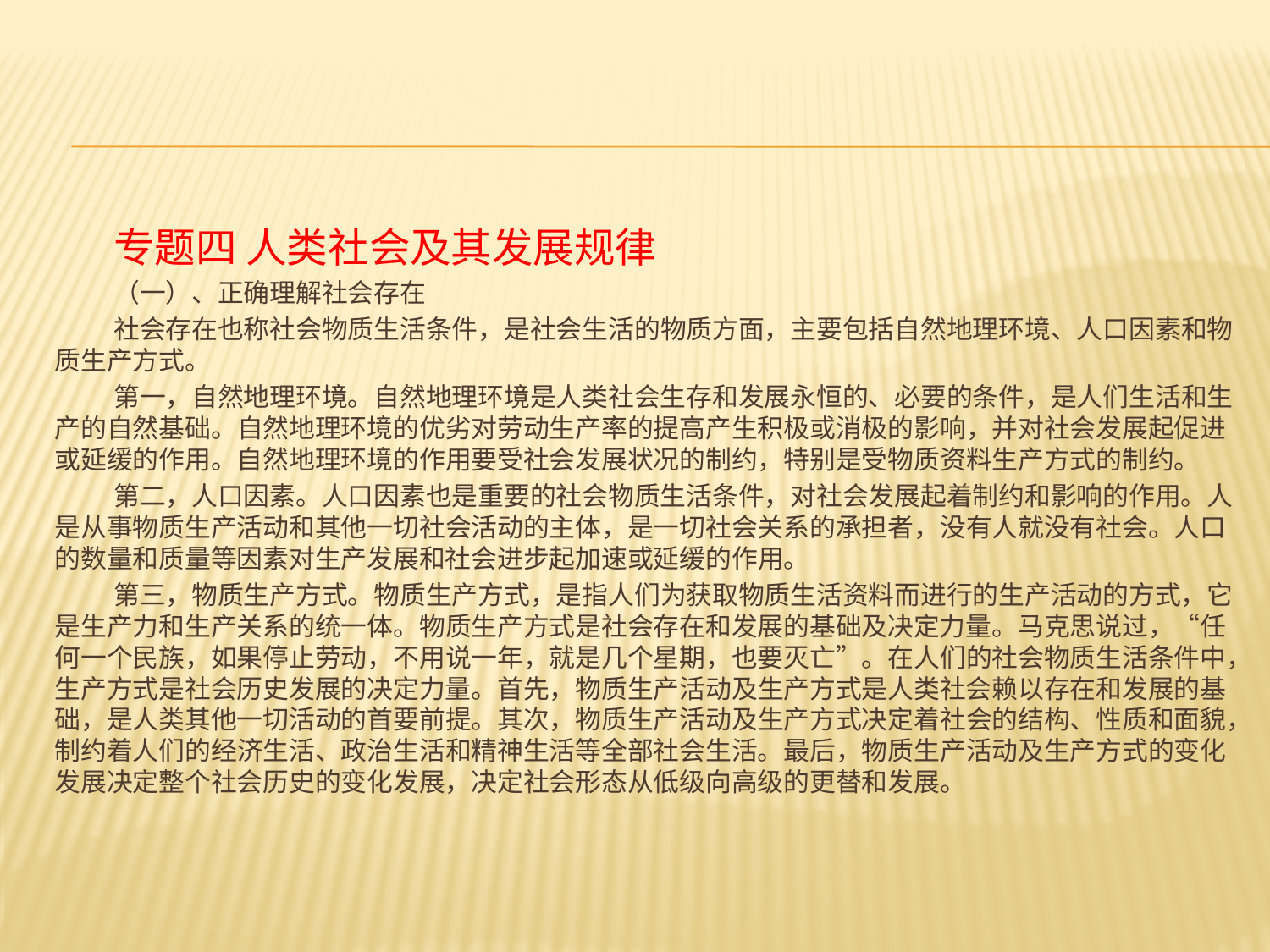

#
专题四 人类社会及其发展规律
（一）、正确理解社会存在
社会存在也称社会物质生活条件，是社会生活的物质方面，主要包括自然地理环境、人口因素和物质生产方式。
第一，自然地理环境。自然地理环境是人类社会生存和发展永恒的、必要的条件，是人们生活和生产的自然基础。自然地理环境的优劣对劳动生产率的提高产生积极或消极的影响，并对社会发展起促进或延缓的作用。自然地理环境的作用要受社会发展状况的制约，特别是受物质资料生产方式的制约。
第二，人口因素。人口因素也是重要的社会物质生活条件，对社会发展起着制约和影响的作用。人是从事物质生产活动和其他一切社会活动的主体，是一切社会关系的承担者，没有人就没有社会。人口的数量和质量等因素对生产发展和社会进步起加速或延缓的作用。
第三，物质生产方式。物质生产方式，是指人们为获取物质生活资料而进行的生产活动的方式，它是生产力和生产关系的统一体。物质生产方式是社会存在和发展的基础及决定力量。马克思说过，“任何一个民族，如果停止劳动，不用说一年，就是几个星期，也要灭亡”。在人们的社会物质生活条件中，生产方式是社会历史发展的决定力量。首先，物质生产活动及生产方式是人类社会赖以存在和发展的基础，是人类其他一切活动的首要前提。其次，物质生产活动及生产方式决定着社会的结构、性质和面貌，制约着人们的经济生活、政治生活和精神生活等全部社会生活。最后，物质生产活动及生产方式的变化发展决定整个社会历史的变化发展，决定社会形态从低级向高级的更替和发展。